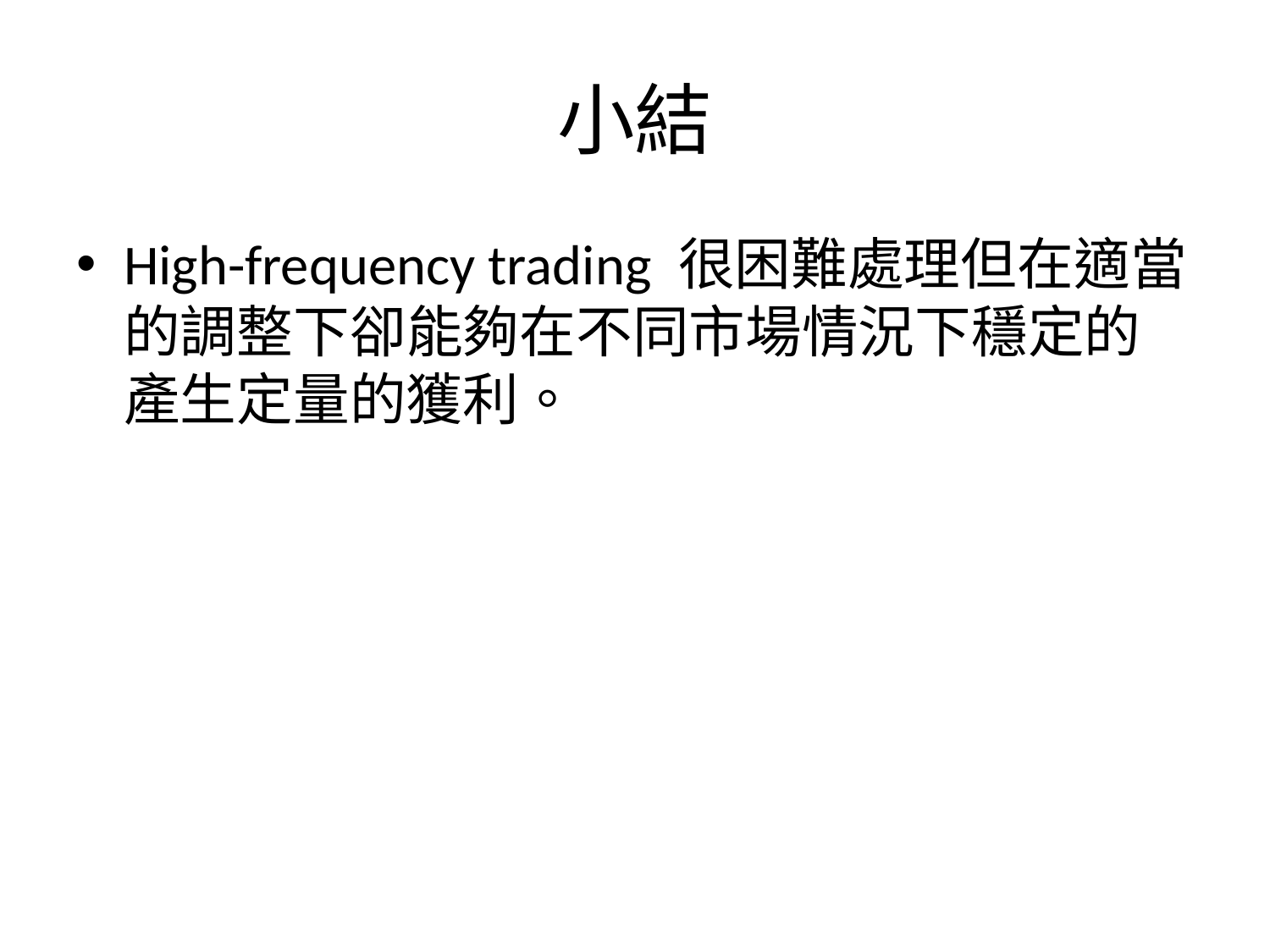

# 小結
High-frequency trading 很困難處理但在適當的調整下卻能夠在不同市場情況下穩定的產生定量的獲利。